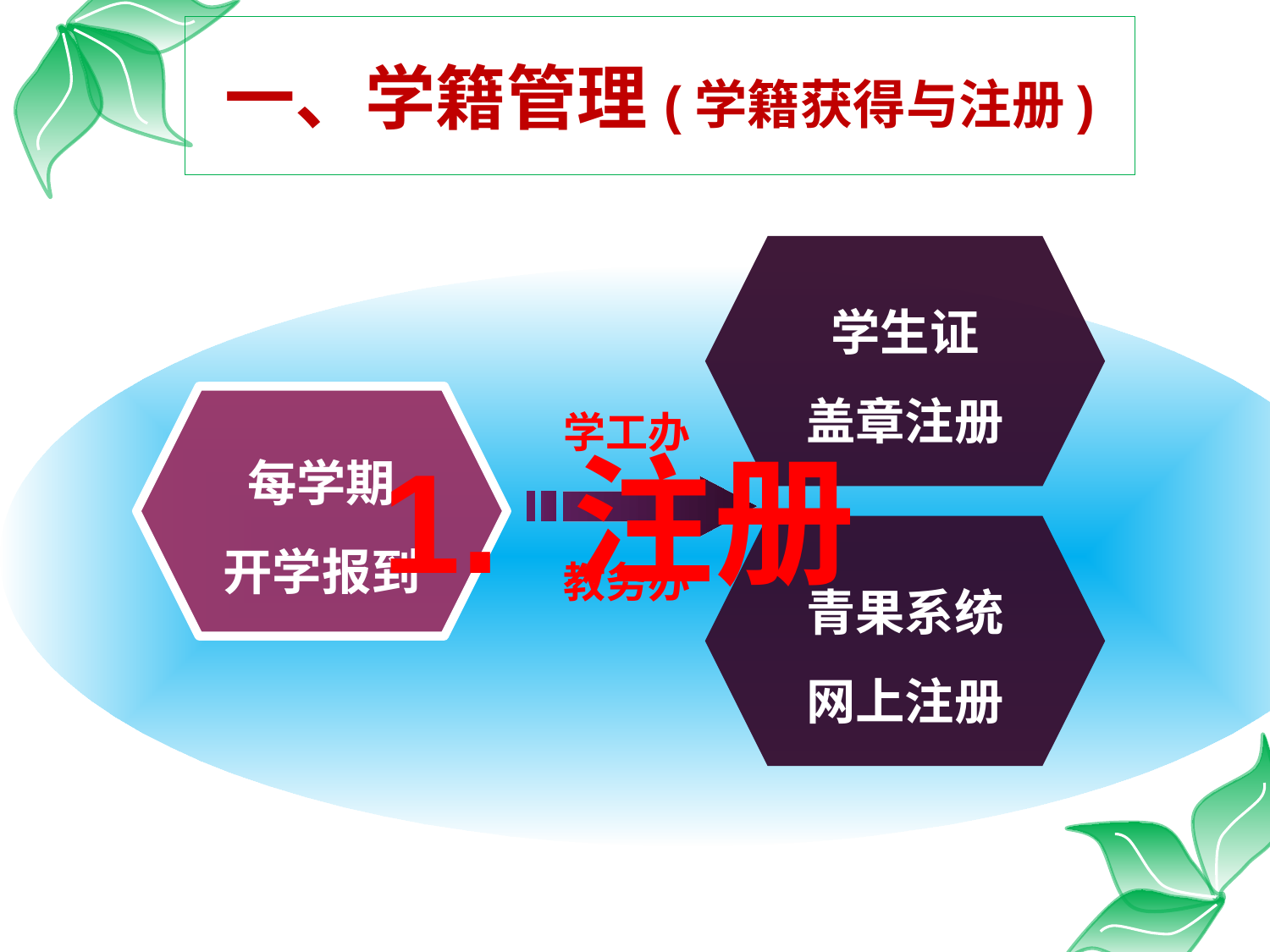

一、学籍管理(学籍获得与注册)
学生证
盖章注册

每学期
开学报到
学工办
1. 注册

青果系统
网上注册
教务办